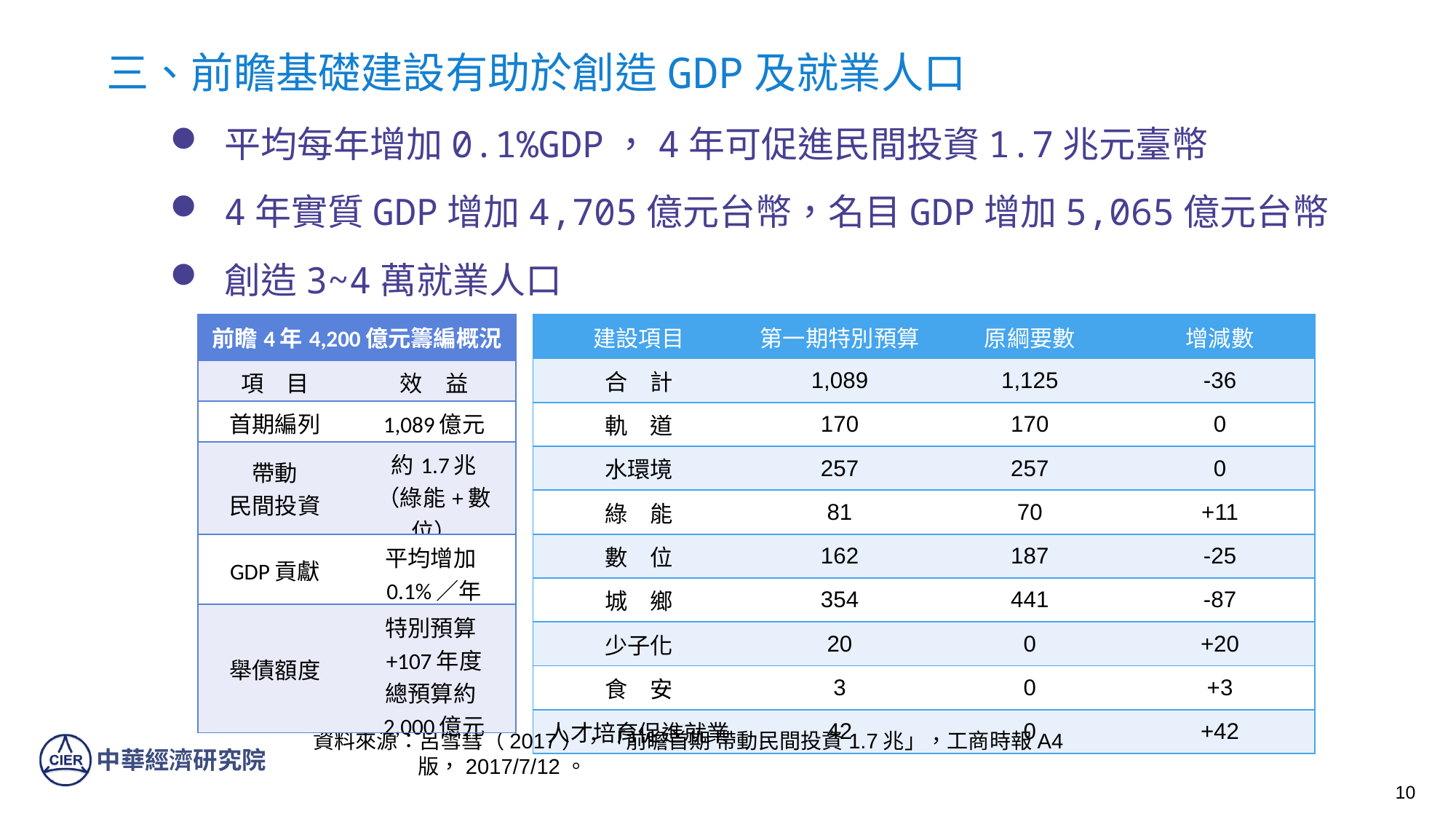

三、前瞻基礎建設有助於創造GDP及就業人口
平均每年增加0.1%GDP，4年可促進民間投資1.7兆元臺幣
4年實質GDP增加4,705億元台幣，名目GDP增加5,065億元台幣
創造3~4萬就業人口

| 前瞻4年4,200億元籌編概況 |  |
| --- | --- |
| 項　目 | 效　益 |
| 首期編列 | 1,089億元 |
| 帶動 民間投資 | 約1.7兆 （綠能+數位） |
| GDP貢獻 | 平均增加0.1%／年 |
| 舉債額度 | 特別預算+107年度 總預算約2,000億元 |
| 建設項目 | 第一期特別預算 | 原綱要數 | 增減數 |
| --- | --- | --- | --- |
| 合　計 | 1,089 | 1,125 | -36 |
| 軌　道 | 170 | 170 | 0 |
| 水環境 | 257 | 257 | 0 |
| 綠　能 | 81 | 70 | +11 |
| 數　位 | 162 | 187 | -25 |
| 城　鄉 | 354 | 441 | -87 |
| 少子化 | 20 | 0 | +20 |
| 食　安 | 3 | 0 | +3 |
| 人才培育促進就業 | 42 | 0 | +42 |
資料來源：呂雪彗（2017），「前瞻首期 帶動民間投資1.7兆」，工商時報A4版，2017/7/12。